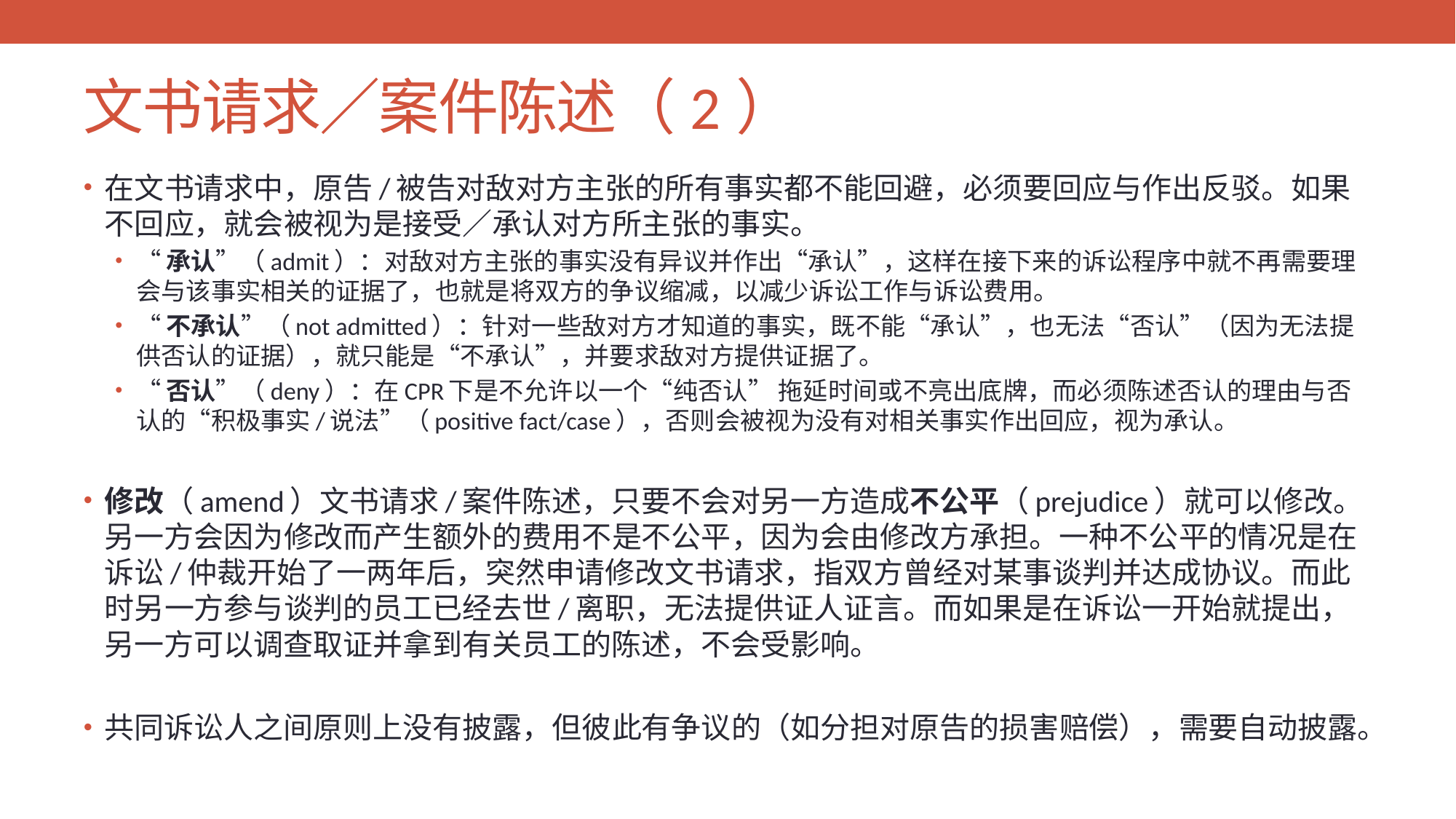

# 文书请求／案件陈述（2）
在文书请求中，原告/被告对敌对方主张的所有事实都不能回避，必须要回应与作出反驳。如果不回应，就会被视为是接受／承认对方所主张的事实。
“承认”（admit）：对敌对方主张的事实没有异议并作出“承认”，这样在接下来的诉讼程序中就不再需要理会与该事实相关的证据了，也就是将双方的争议缩减，以减少诉讼工作与诉讼费用。
“不承认”（not admitted）：针对一些敌对方才知道的事实，既不能“承认”，也无法“否认”（因为无法提供否认的证据），就只能是“不承认”，并要求敌对方提供证据了。
“否认”（deny）：在CPR下是不允许以一个“纯否认” 拖延时间或不亮出底牌，而必须陈述否认的理由与否认的“积极事实/说法”（positive fact/case），否则会被视为没有对相关事实作出回应，视为承认。

修改（amend）文书请求/案件陈述，只要不会对另一方造成不公平（prejudice）就可以修改。另一方会因为修改而产生额外的费用不是不公平，因为会由修改方承担。一种不公平的情况是在诉讼/仲裁开始了一两年后，突然申请修改文书请求，指双方曾经对某事谈判并达成协议。而此时另一方参与谈判的员工已经去世/离职，无法提供证人证言。而如果是在诉讼一开始就提出，另一方可以调查取证并拿到有关员工的陈述，不会受影响。

共同诉讼人之间原则上没有披露，但彼此有争议的（如分担对原告的损害赔偿），需要自动披露。